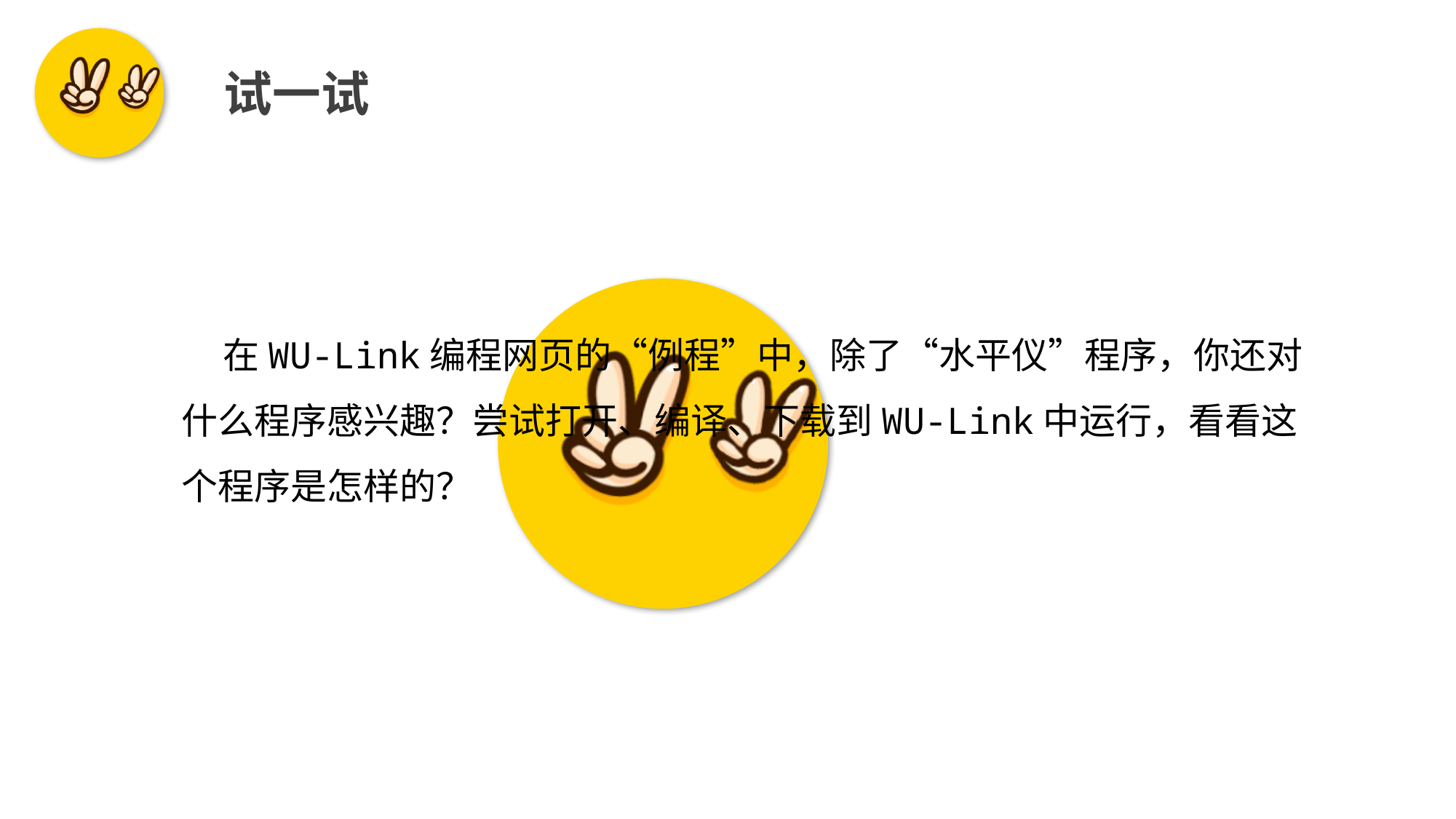

试一试

    在WU-Link编程网页的“例程”中，除了“水平仪”程序，你还对什么程序感兴趣？尝试打开、编译、下载到WU-Link中运行，看看这个程序是怎样的？